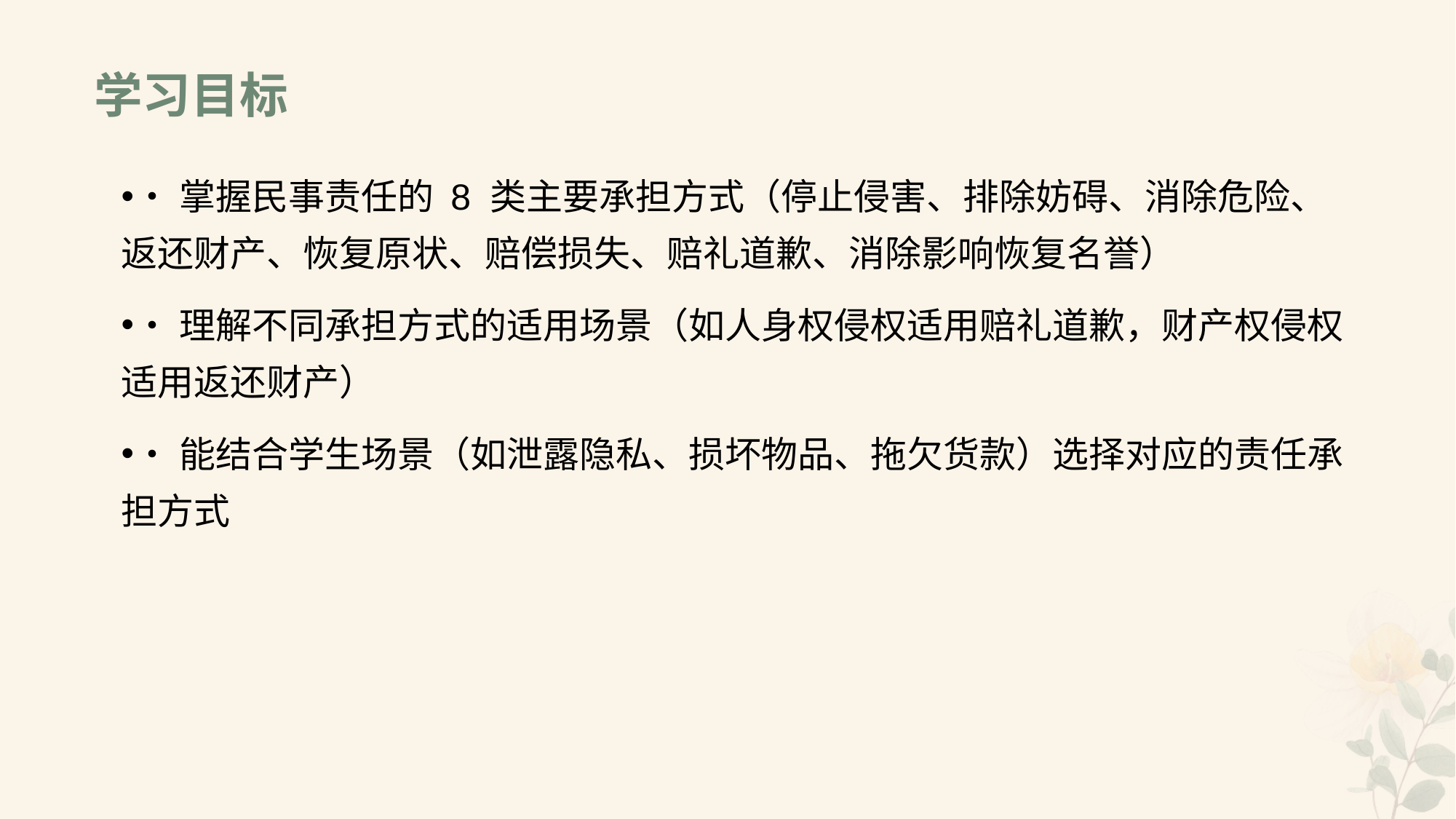

# 学习目标
•掌握民事责任的 8 类主要承担方式（停止侵害、排除妨碍、消除危险、返还财产、恢复原状、赔偿损失、赔礼道歉、消除影响恢复名誉）
•理解不同承担方式的适用场景（如人身权侵权适用赔礼道歉，财产权侵权适用返还财产）
•能结合学生场景（如泄露隐私、损坏物品、拖欠货款）选择对应的责任承担方式